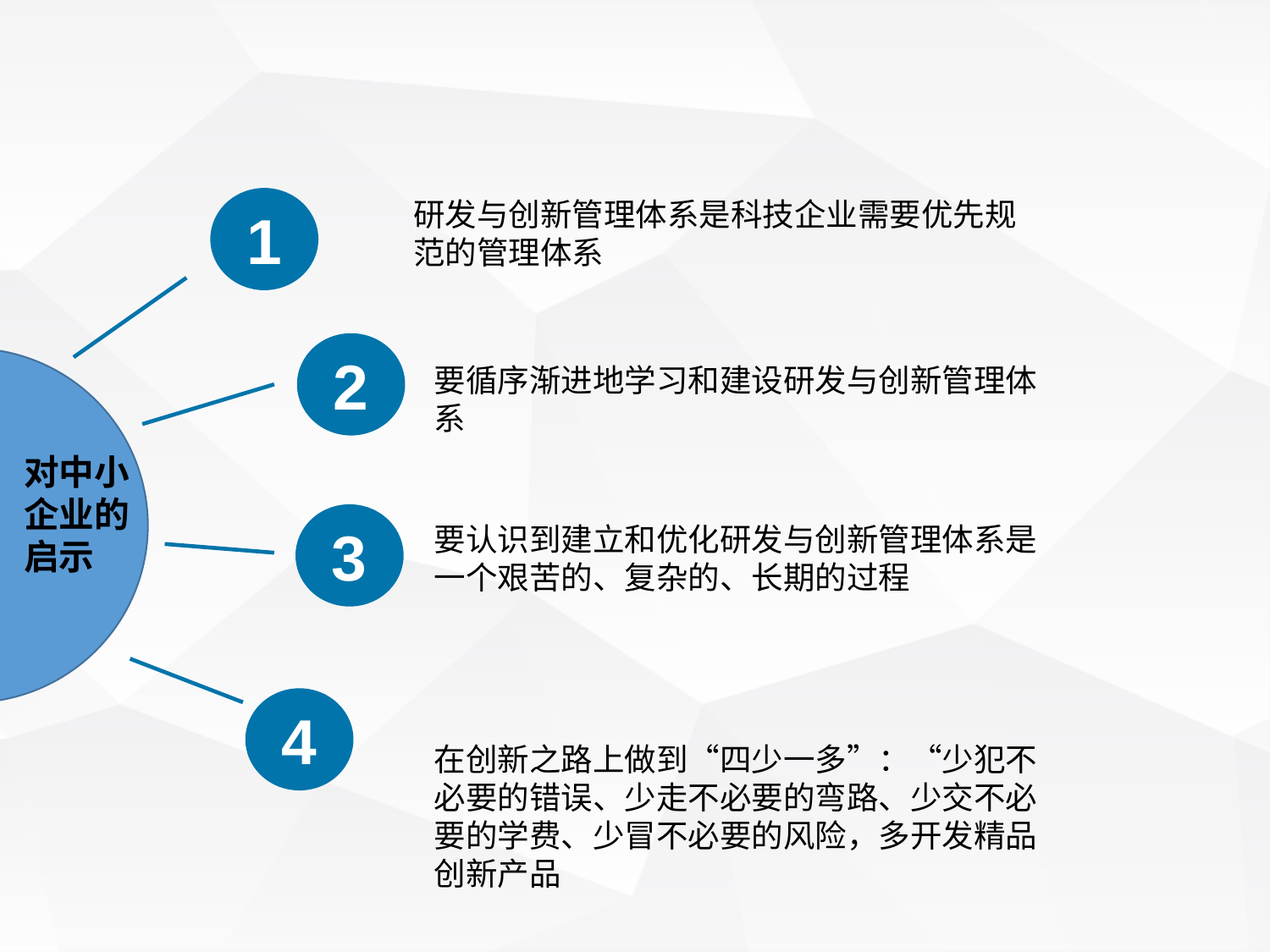

研发与创新管理体系是科技企业需要优先规范的管理体系
1
2

要循序渐进地学习和建设研发与创新管理体系
对中小企业的启示
3
要认识到建立和优化研发与创新管理体系是一个艰苦的、复杂的、长期的过程
4
在创新之路上做到“四少一多”：“少犯不必要的错误、少走不必要的弯路、少交不必要的学费、少冒不必要的风险，多开发精品创新产品